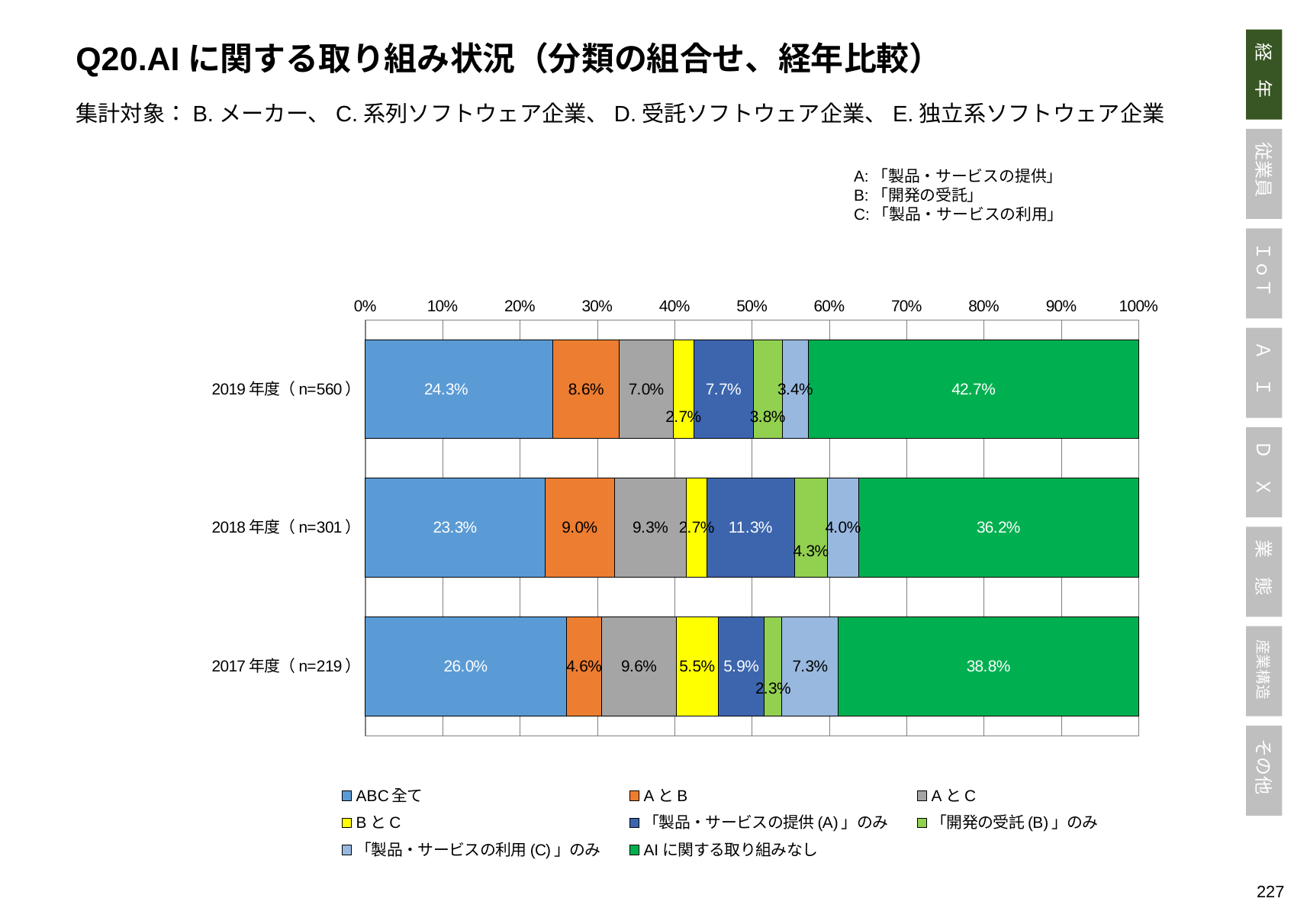

Q20.AIに関する取り組み状況（分類の組合せ、経年比較）
集計対象：B.メーカー、C.系列ソフトウェア企業、D.受託ソフトウェア企業、E.独立系ソフトウェア企業
A:「製品・サービスの提供」
B:「開発の受託」
C:「製品・サービスの利用」

### Chart

| Category | ABC全て | AとB | AとC | BとC | 「製品・サービスの提供(A)」のみ | 「開発の受託(B)」のみ | 「製品・サービスの利用(C)」のみ | AIに関する取り組みなし |
|---|---|---|---|---|---|---|---|---|
| 2019年度（n=560） | 0.24285714285714285 | 0.08571428571428572 | 0.06964285714285715 | 0.026785714285714284 | 0.07678571428571429 | 0.0375 | 0.033928571428571426 | 0.42678571428571427 |
| 2018年度（n=301） | 0.23255813953488372 | 0.08970099667774087 | 0.09302325581395349 | 0.026578073089700997 | 0.11295681063122924 | 0.04318936877076412 | 0.03986710963455149 | 0.36212624584717606 |
| 2017年度（n=219） | 0.2602739726027397 | 0.045662100456621 | 0.0958904109589041 | 0.0547945205479452 | 0.0593607305936073 | 0.0228310502283105 | 0.0730593607305936 | 0.3881278538812785 |
227